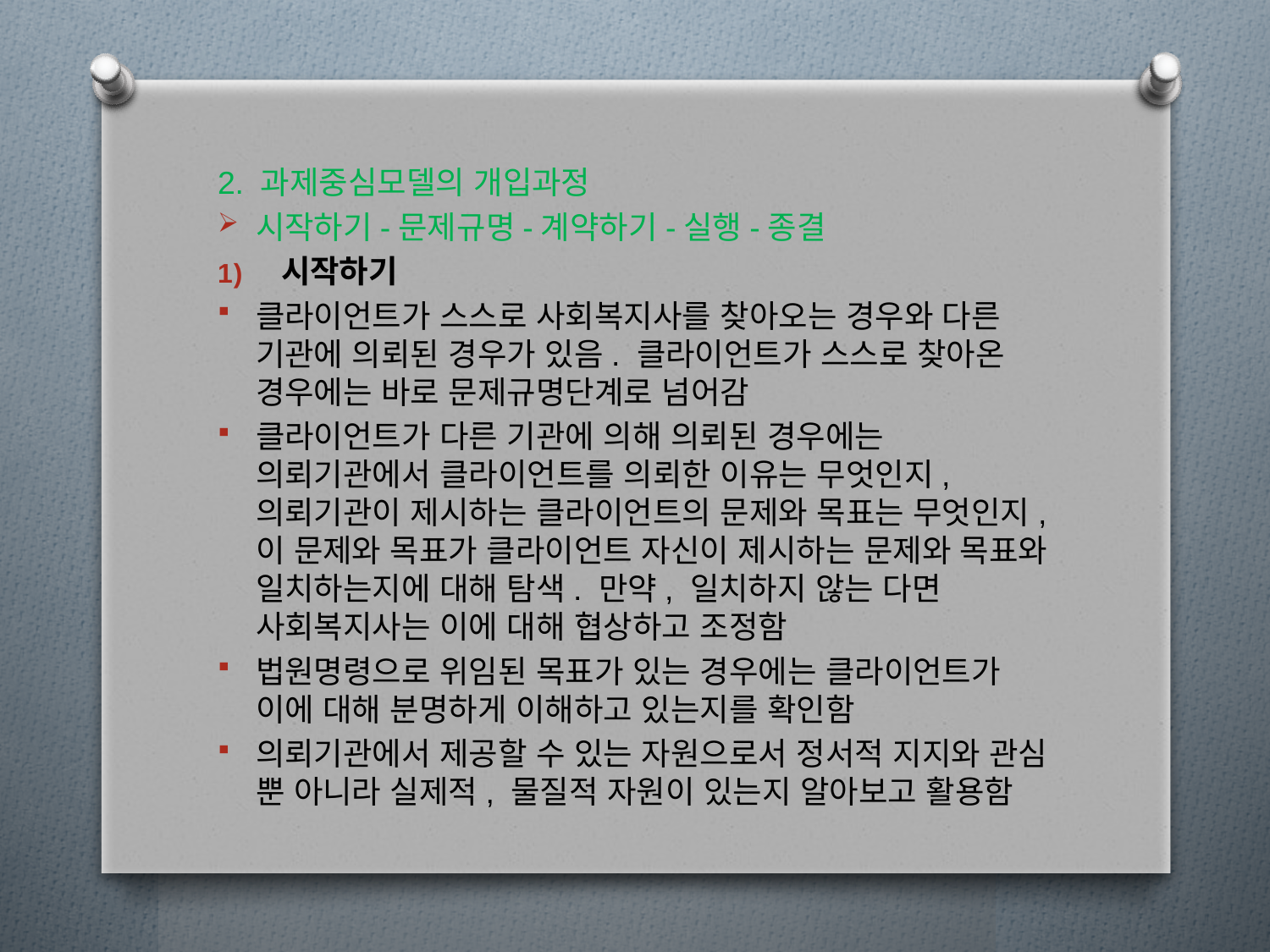

2. 과제중심모델의 개입과정
시작하기-문제규명-계약하기-실행-종결
시작하기
클라이언트가 스스로 사회복지사를 찾아오는 경우와 다른 기관에 의뢰된 경우가 있음. 클라이언트가 스스로 찾아온 경우에는 바로 문제규명단계로 넘어감
클라이언트가 다른 기관에 의해 의뢰된 경우에는 의뢰기관에서 클라이언트를 의뢰한 이유는 무엇인지, 의뢰기관이 제시하는 클라이언트의 문제와 목표는 무엇인지, 이 문제와 목표가 클라이언트 자신이 제시하는 문제와 목표와 일치하는지에 대해 탐색. 만약, 일치하지 않는 다면 사회복지사는 이에 대해 협상하고 조정함
법원명령으로 위임된 목표가 있는 경우에는 클라이언트가 이에 대해 분명하게 이해하고 있는지를 확인함
의뢰기관에서 제공할 수 있는 자원으로서 정서적 지지와 관심 뿐 아니라 실제적, 물질적 자원이 있는지 알아보고 활용함